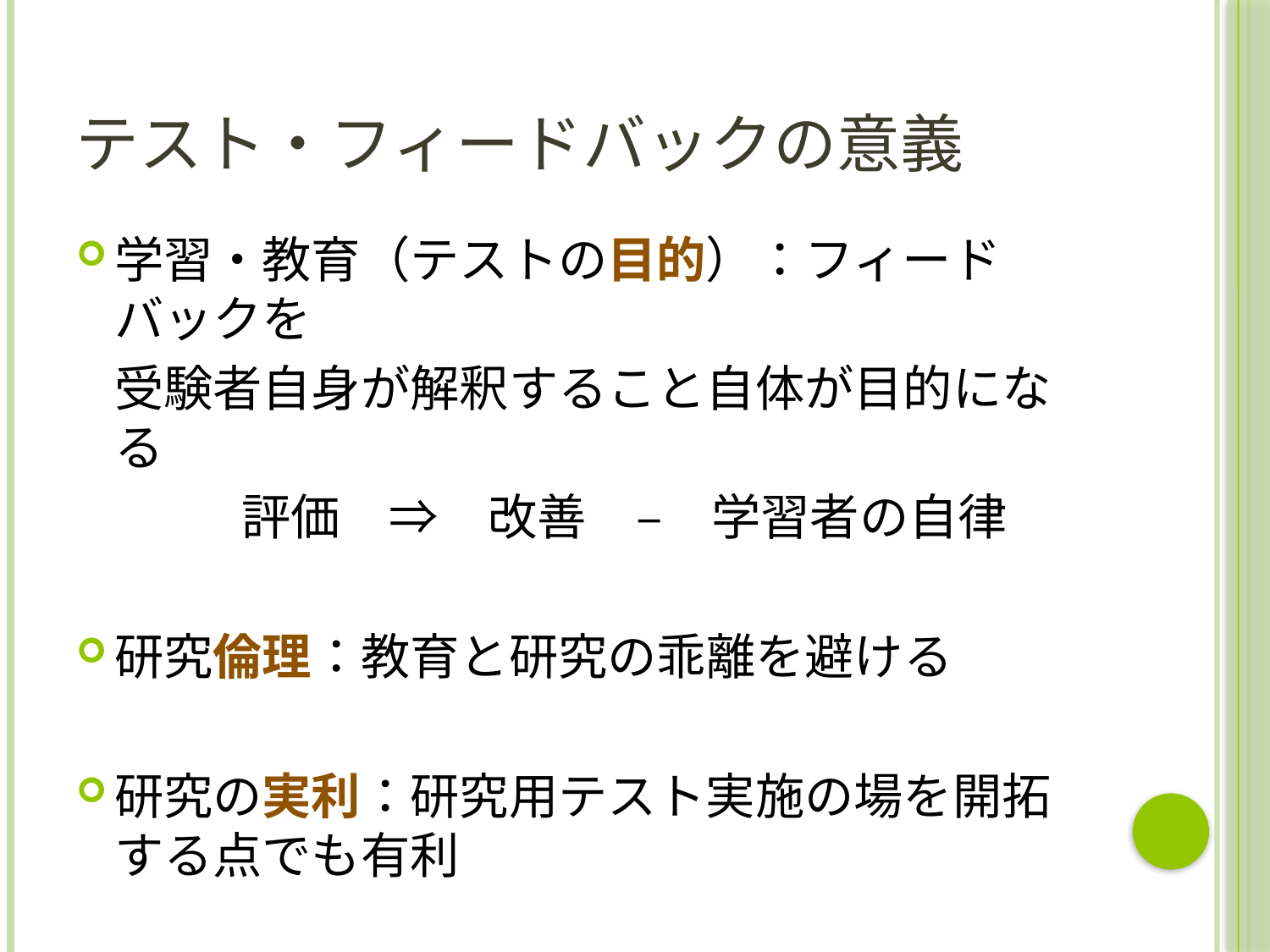

# テスト・フィードバックの意義
学習・教育（テストの目的）：フィードバックを
	受験者自身が解釈すること自体が目的になる
		評価　⇒　改善　–　学習者の自律

研究倫理：教育と研究の乖離を避ける

研究の実利：研究用テスト実施の場を開拓する点でも有利